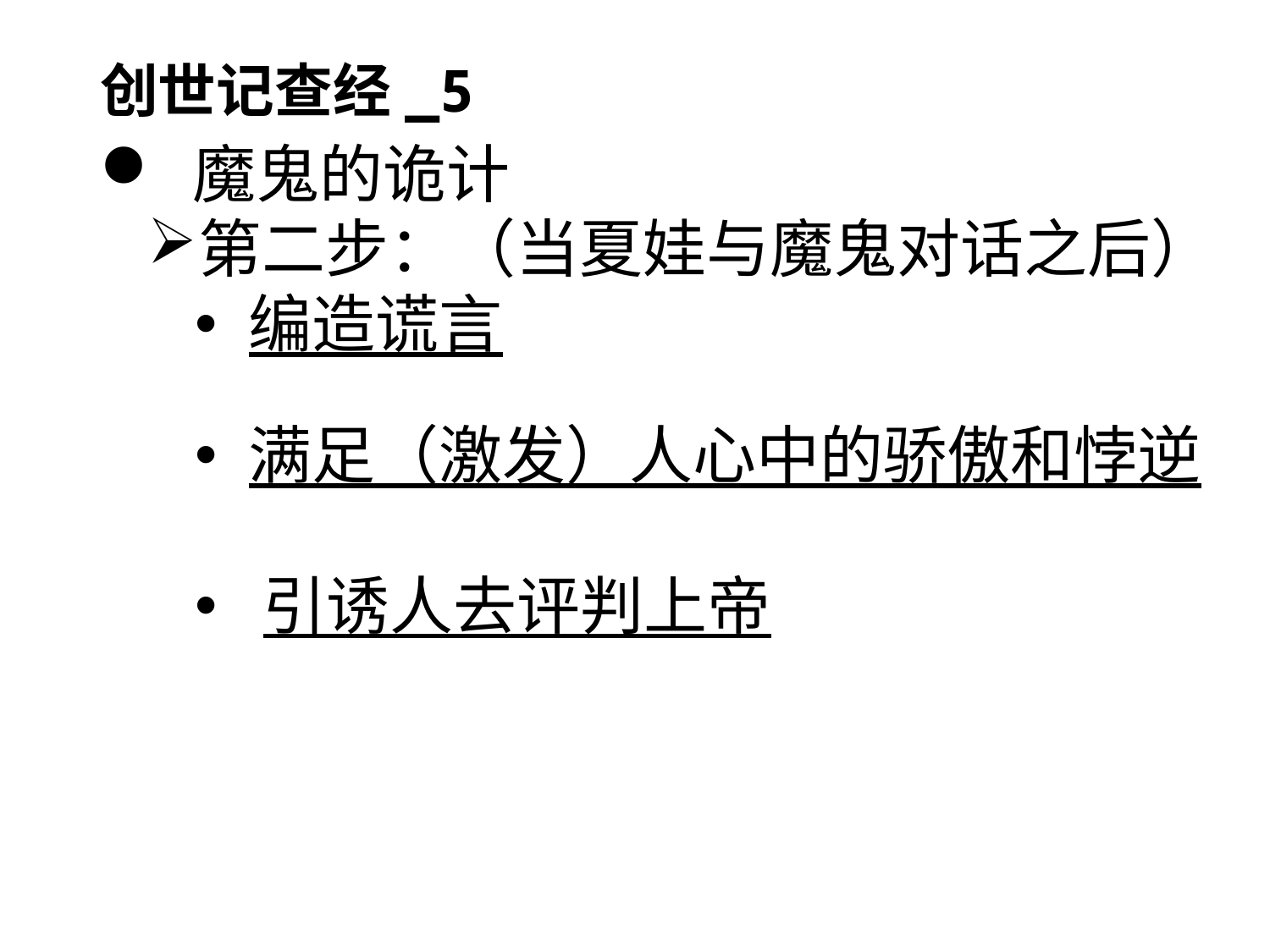

# 创世记查经_5
 魔鬼的诡计
第二步：（当夏娃与魔鬼对话之后）
 编造谎言

 满足（激发）人心中的骄傲和悖逆

  引诱人去评判上帝